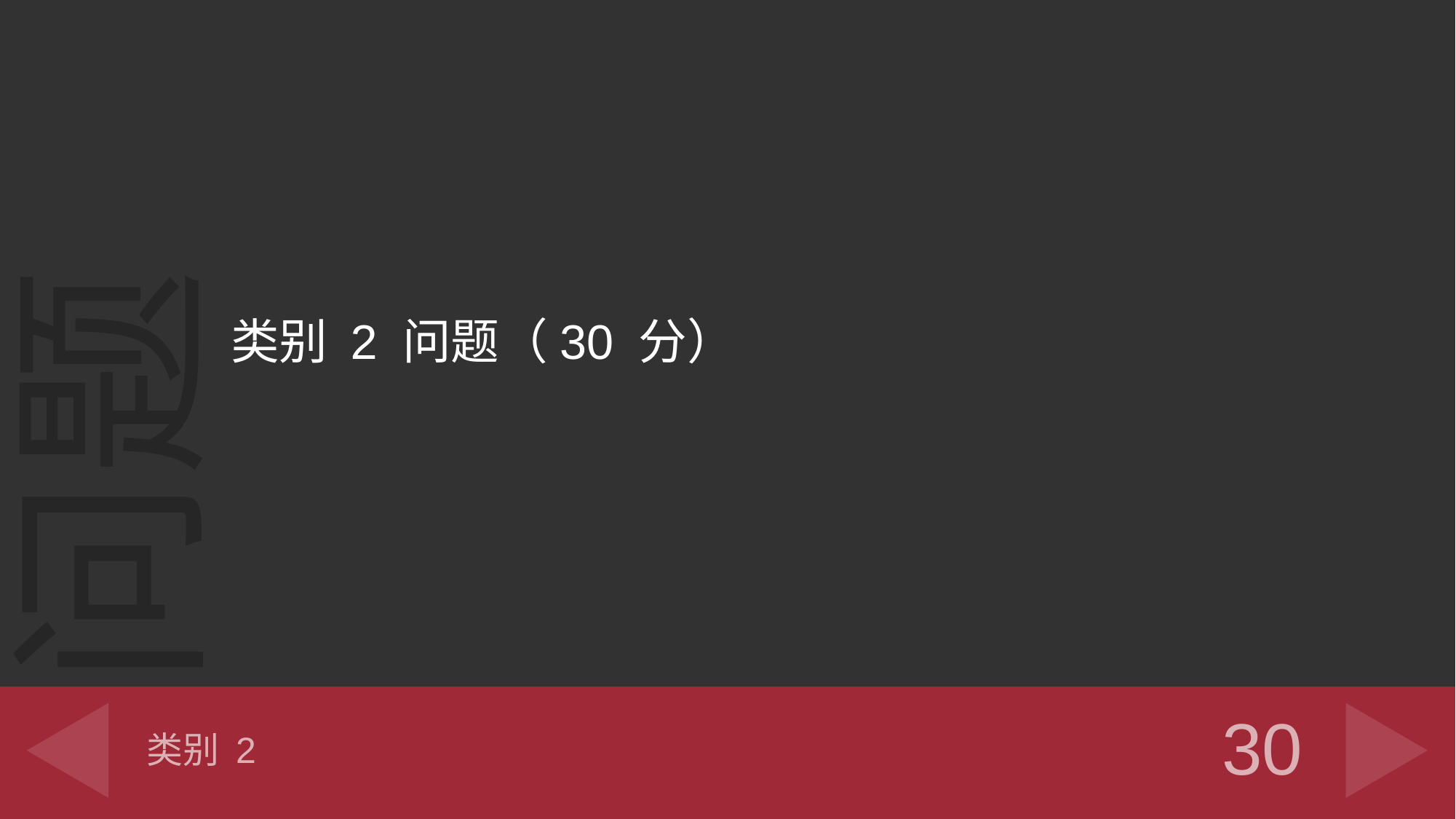

类别 2 问题（30 分）
# 类别 2
30